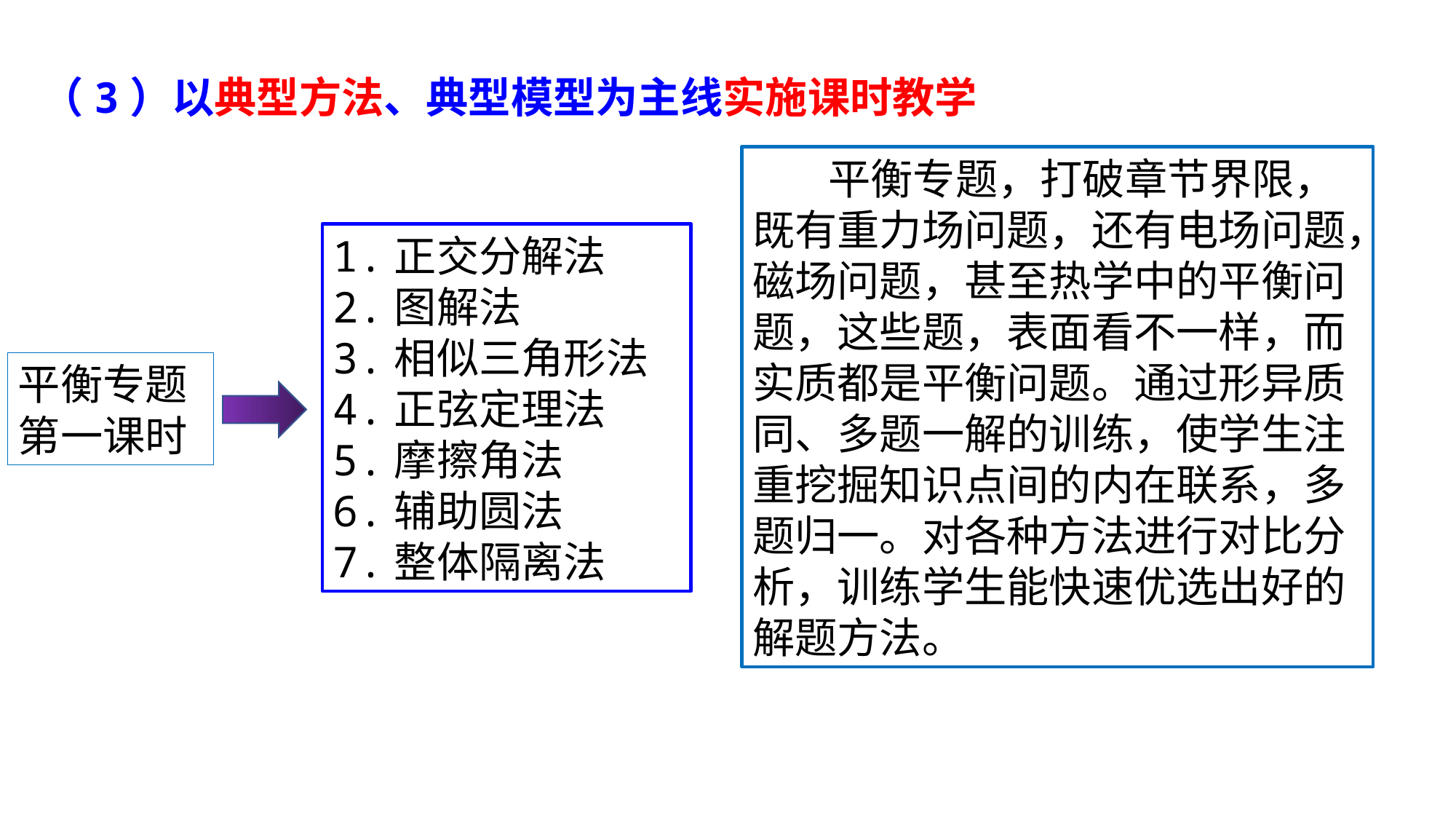

（3）以典型方法、典型模型为主线实施课时教学
平衡专题，打破章节界限，既有重力场问题，还有电场问题，磁场问题，甚至热学中的平衡问题，这些题，表面看不一样，而实质都是平衡问题。通过形异质同、多题一解的训练，使学生注重挖掘知识点间的内在联系，多题归一。对各种方法进行对比分析，训练学生能快速优选出好的解题方法。
1.正交分解法
2.图解法
3.相似三角形法
4.正弦定理法
5.摩擦角法
6.辅助圆法
7.整体隔离法
平衡专题
第一课时